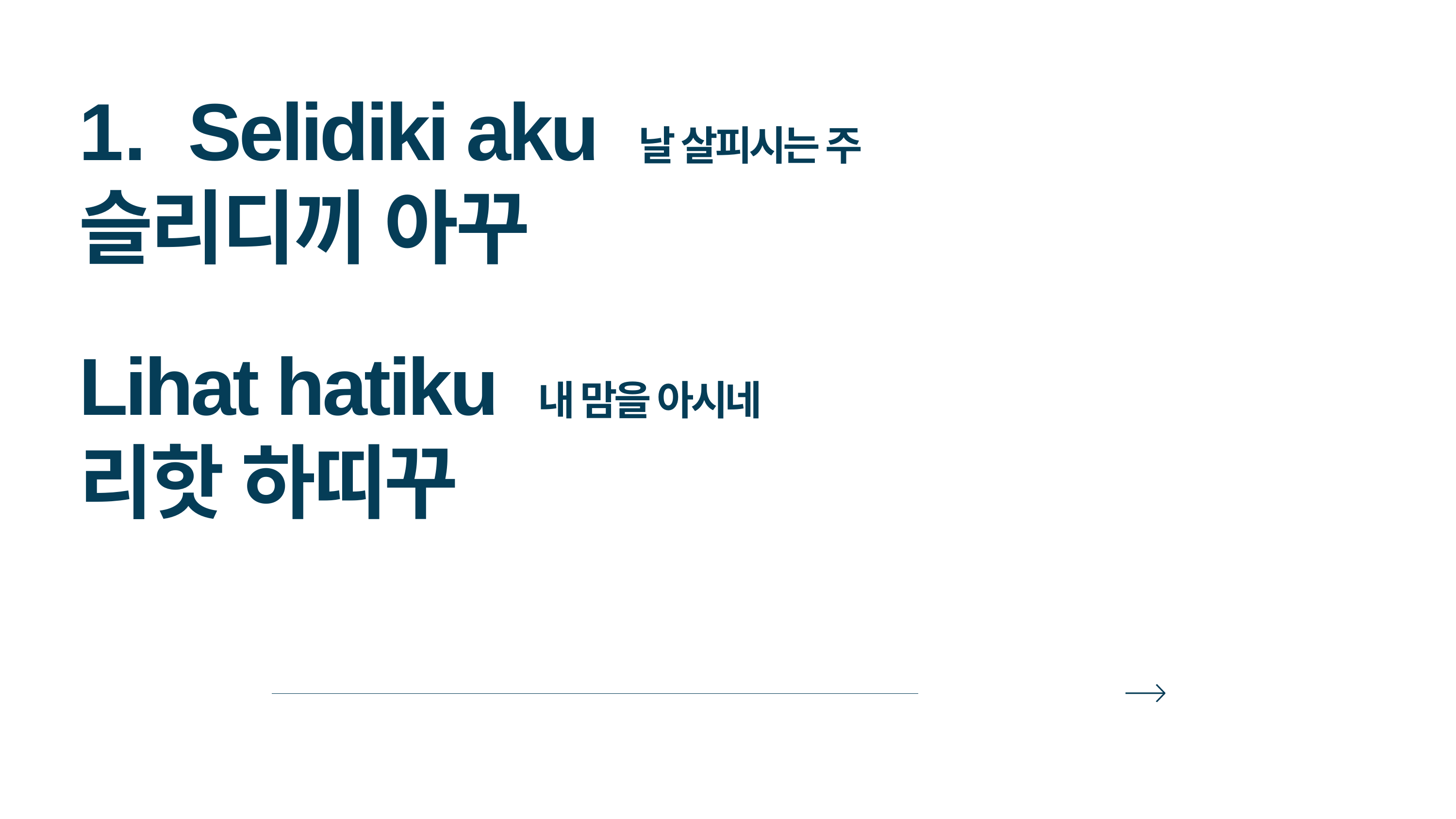

Selidiki aku 날 살피시는 주
슬리디끼 아꾸

Lihat hatiku 내 맘을 아시네
리핫 하띠꾸